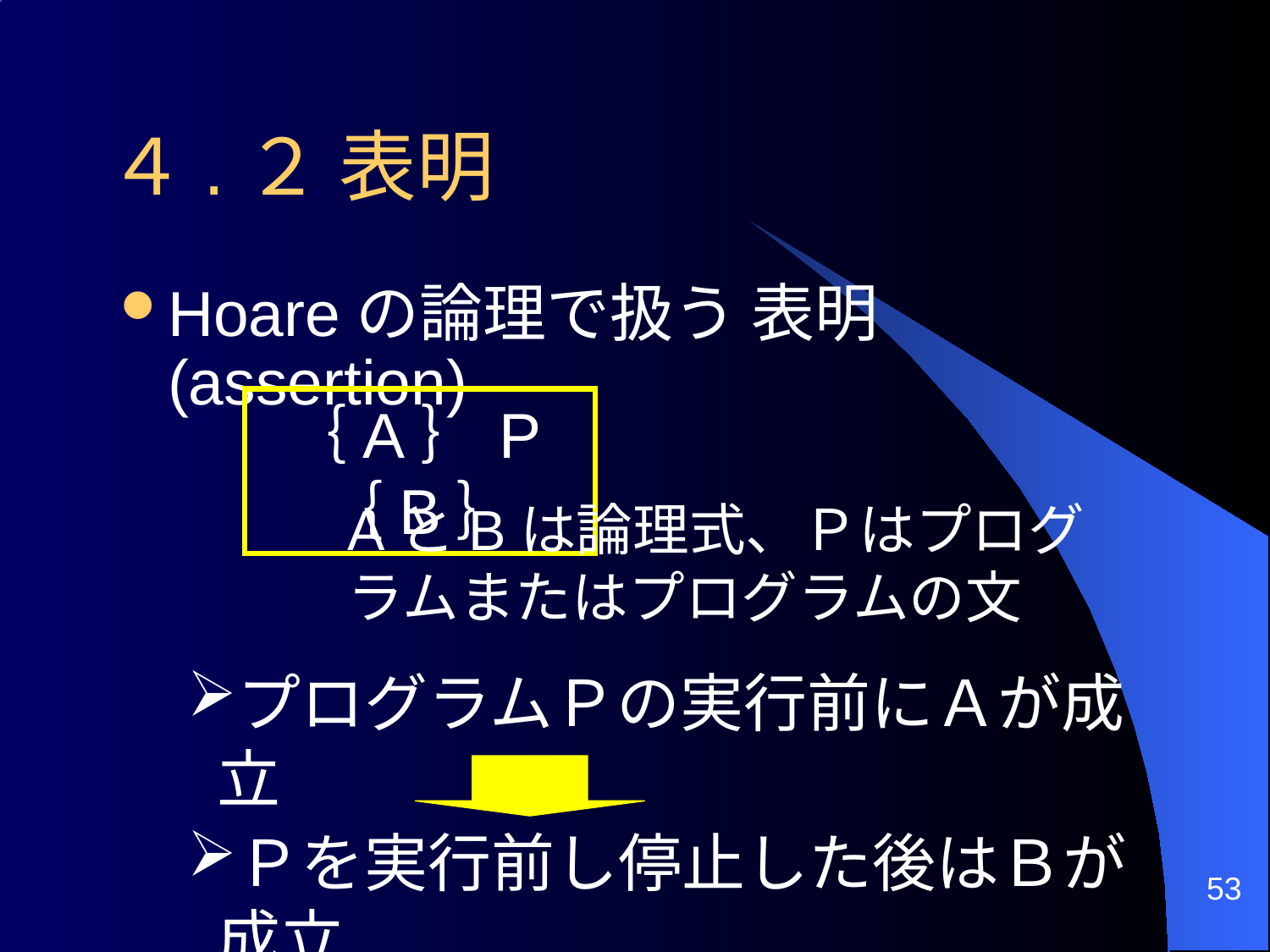

# ４.２ 表明
Hoareの論理で扱う 表明 (assertion)
｛A｝P｛B｝
AとBは論理式、Ｐはプログラムまたはプログラムの文
プログラムＰの実行前にＡが成立

Ｐを実行前し停止した後はＢが成立
53